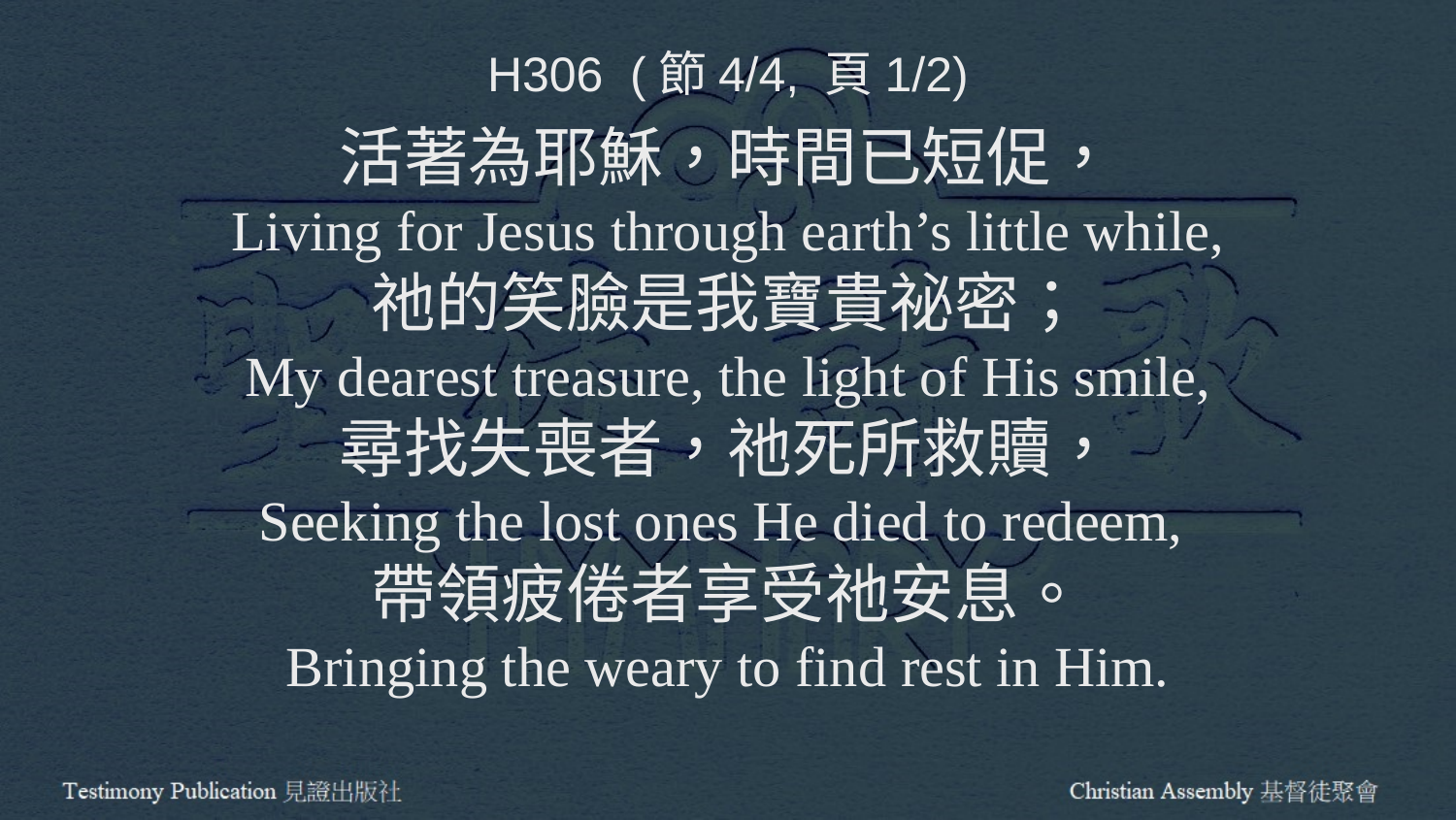

H306  (節4/4, 頁1/2)
活著為耶穌，時間已短促，
Living for Jesus through earth’s little while,
祂的笑臉是我寶貴祕密；
My dearest treasure, the light of His smile,
尋找失喪者，祂死所救贖，
Seeking the lost ones He died to redeem,
帶領疲倦者享受祂安息。
Bringing the weary to find rest in Him.